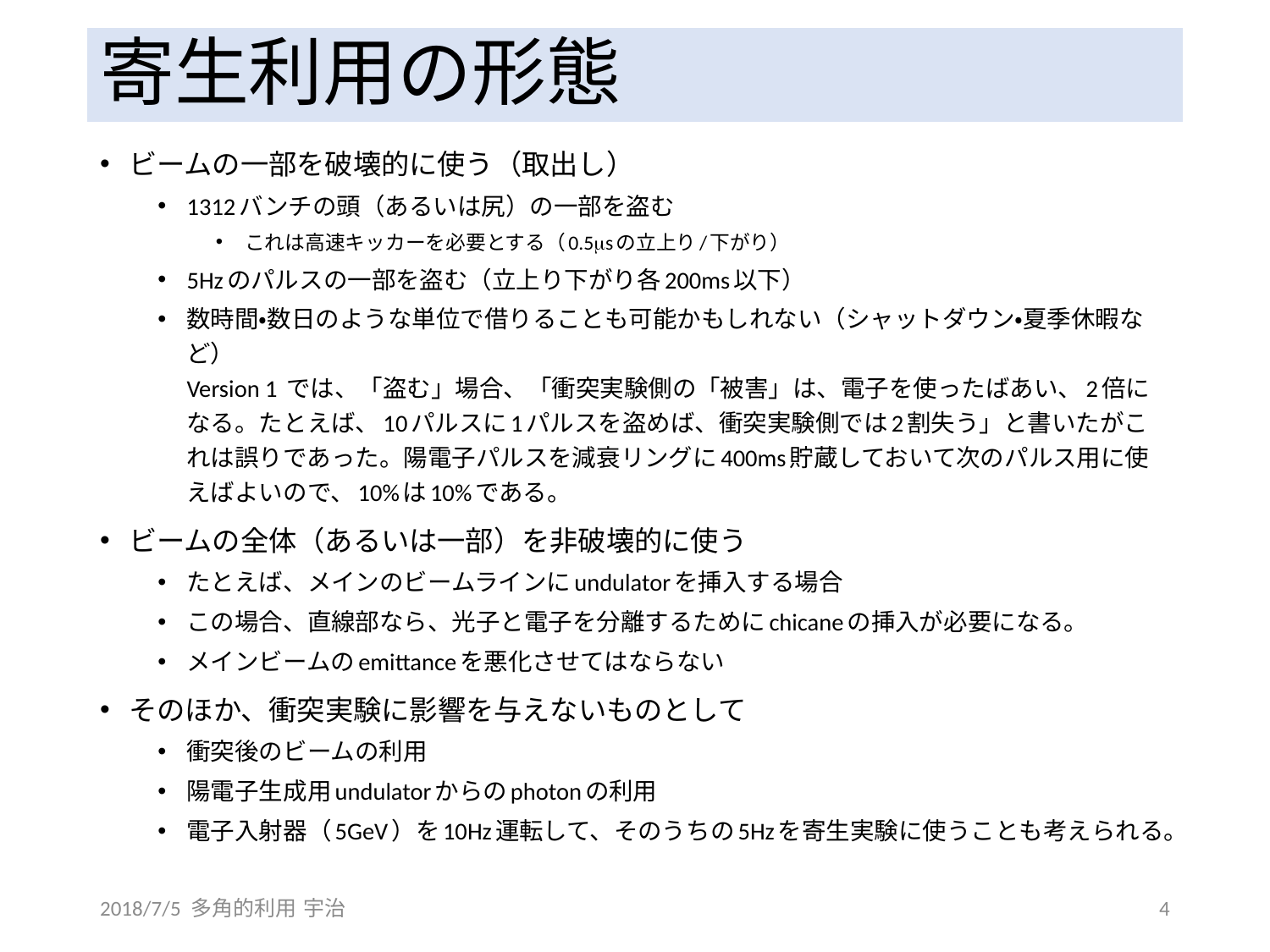

# 寄生利用の形態
ビームの一部を破壊的に使う（取出し）
1312バンチの頭（あるいは尻）の一部を盗む
これは高速キッカーを必要とする（0.5μsの立上り/下がり）
5Hzのパルスの一部を盗む（立上り下がり各200ms以下）
数時間・数日のような単位で借りることも可能かもしれない（シャットダウン・夏季休暇など）
Version 1 では、「盗む」場合、「衝突実験側の「被害」は、電子を使ったばあい、2倍になる。たとえば、10パルスに1パルスを盗めば、衝突実験側では2割失う」と書いたがこれは誤りであった。陽電子パルスを減衰リングに400ms貯蔵しておいて次のパルス用に使えばよいので、10%は10%である。
ビームの全体（あるいは一部）を非破壊的に使う
たとえば、メインのビームラインにundulatorを挿入する場合
この場合、直線部なら、光子と電子を分離するためにchicaneの挿入が必要になる。
メインビームのemittanceを悪化させてはならない
そのほか、衝突実験に影響を与えないものとして
衝突後のビームの利用
陽電子生成用undulatorからのphotonの利用
電子入射器（5GeV）を10Hz運転して、そのうちの5Hzを寄生実験に使うことも考えられる。
2018/7/5 多角的利用 宇治
4